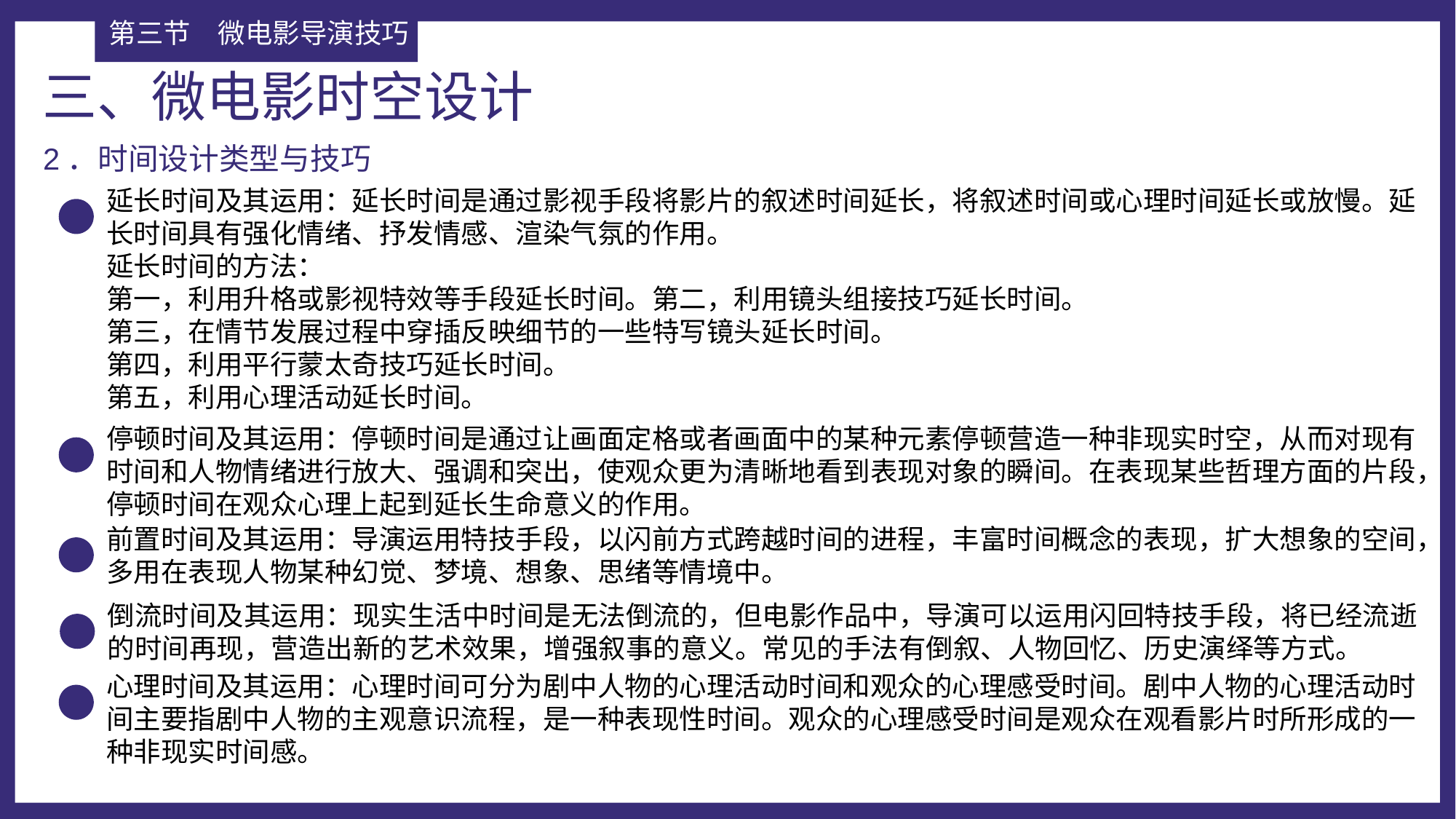

第三节	微电影导演技巧
三、微电影时空设计
2．时间设计类型与技巧
延长时间及其运用：延长时间是通过影视手段将影片的叙述时间延长，将叙述时间或心理时间延长或放慢。延长时间具有强化情绪、抒发情感、渲染气氛的作用。
延长时间的方法：
第一，利用升格或影视特效等手段延长时间。第二，利用镜头组接技巧延长时间。
第三，在情节发展过程中穿插反映细节的一些特写镜头延长时间。
第四，利用平行蒙太奇技巧延长时间。
第五，利用心理活动延长时间。

停顿时间及其运用：停顿时间是通过让画面定格或者画面中的某种元素停顿营造一种非现实时空，从而对现有时间和人物情绪进行放大、强调和突出，使观众更为清晰地看到表现对象的瞬间。在表现某些哲理方面的片段，停顿时间在观众心理上起到延长生命意义的作用。

前置时间及其运用：导演运用特技手段，以闪前方式跨越时间的进程，丰富时间概念的表现，扩大想象的空间，多用在表现人物某种幻觉、梦境、想象、思绪等情境中。

倒流时间及其运用：现实生活中时间是无法倒流的，但电影作品中，导演可以运用闪回特技手段，将已经流逝的时间再现，营造出新的艺术效果，增强叙事的意义。常见的手法有倒叙、人物回忆、历史演绎等方式。

心理时间及其运用：心理时间可分为剧中人物的心理活动时间和观众的心理感受时间。剧中人物的心理活动时间主要指剧中人物的主观意识流程，是一种表现性时间。观众的心理感受时间是观众在观看影片时所形成的一种非现实时间感。